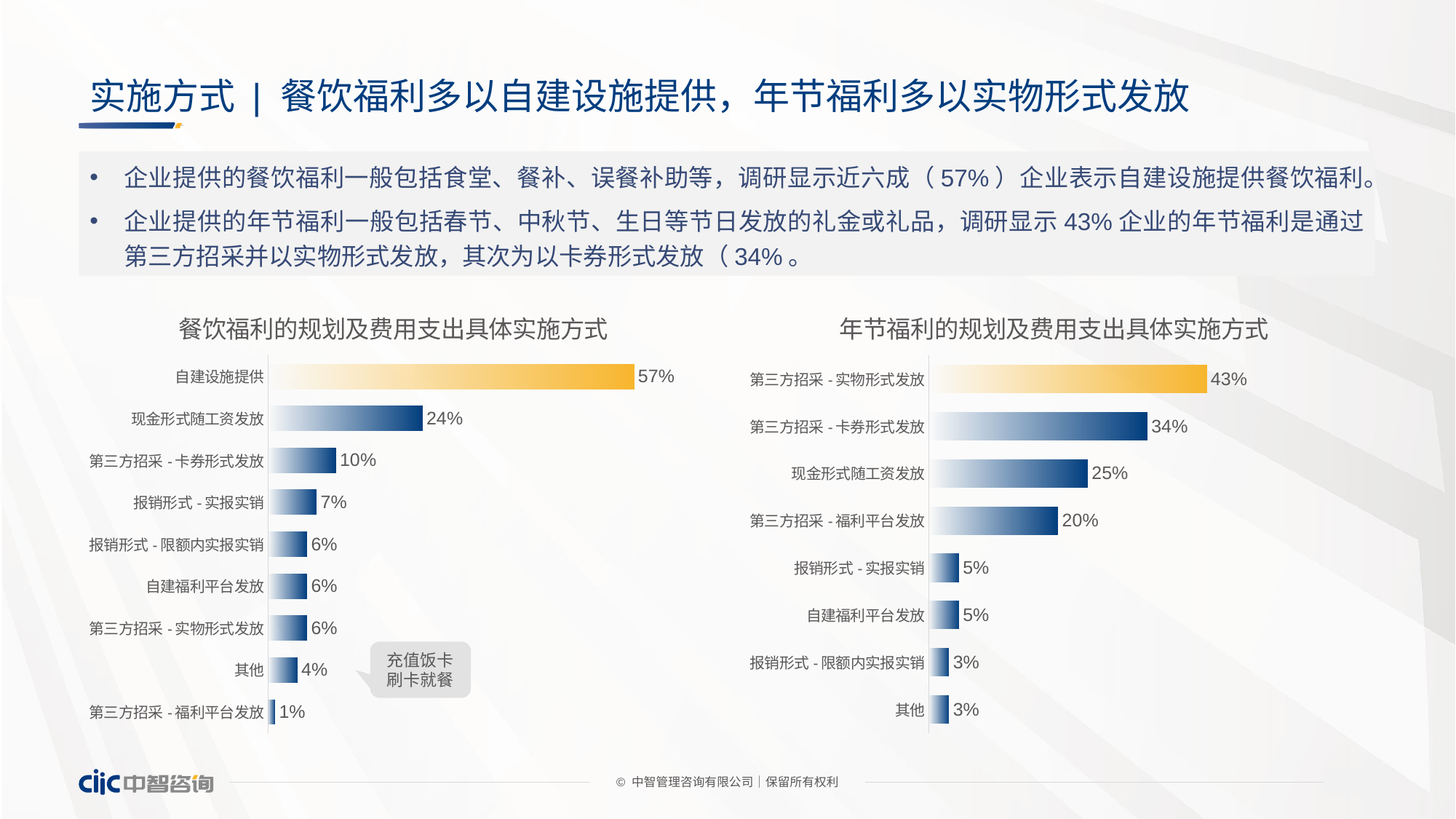

# 实施方式 | 餐饮福利多以自建设施提供，年节福利多以实物形式发放
企业提供的餐饮福利一般包括食堂、餐补、误餐补助等，调研显示近六成（57%）企业表示自建设施提供餐饮福利。
企业提供的年节福利一般包括春节、中秋节、生日等节日发放的礼金或礼品，调研显示43%企业的年节福利是通过第三方招采并以实物形式发放，其次为以卡券形式发放（34%。

### Chart: 餐饮福利的规划及费用支出具体实施方式

| Category | 占比 |
|---|---|
| 自建设施提供 | 0.567164179104478 |
| 现金形式随工资发放 | 0.238805970149254 |
| 第三方招采-卡券形式发放 | 0.104477611940299 |
| 报销形式-实报实销 | 0.0746268656716418 |
| 报销形式-限额内实报实销 | 0.0597014925373134 |
| 自建福利平台发放 | 0.0597014925373134 |
| 第三方招采-实物形式发放 | 0.0597014925373134 |
| 其他 | 0.0447761194029851 |
| 第三方招采-福利平台发放 | 0.01 |
充值饭卡
刷卡就餐

### Chart: 年节福利的规划及费用支出具体实施方式

| Category | 占比 |
|---|---|
| 第三方招采-实物形式发放 | 0.430769230769231 |
| 第三方招采-卡券形式发放 | 0.338461538461538 |
| 现金形式随工资发放 | 0.246153846153846 |
| 第三方招采-福利平台发放 | 0.2 |
| 报销形式-实报实销 | 0.0461538461538462 |
| 自建福利平台发放 | 0.0461538461538462 |
| 报销形式-限额内实报实销 | 0.0307692307692308 |
| 其他 | 0.0307692307692308 |
© 中智管理咨询有限公司│保留所有权利
20